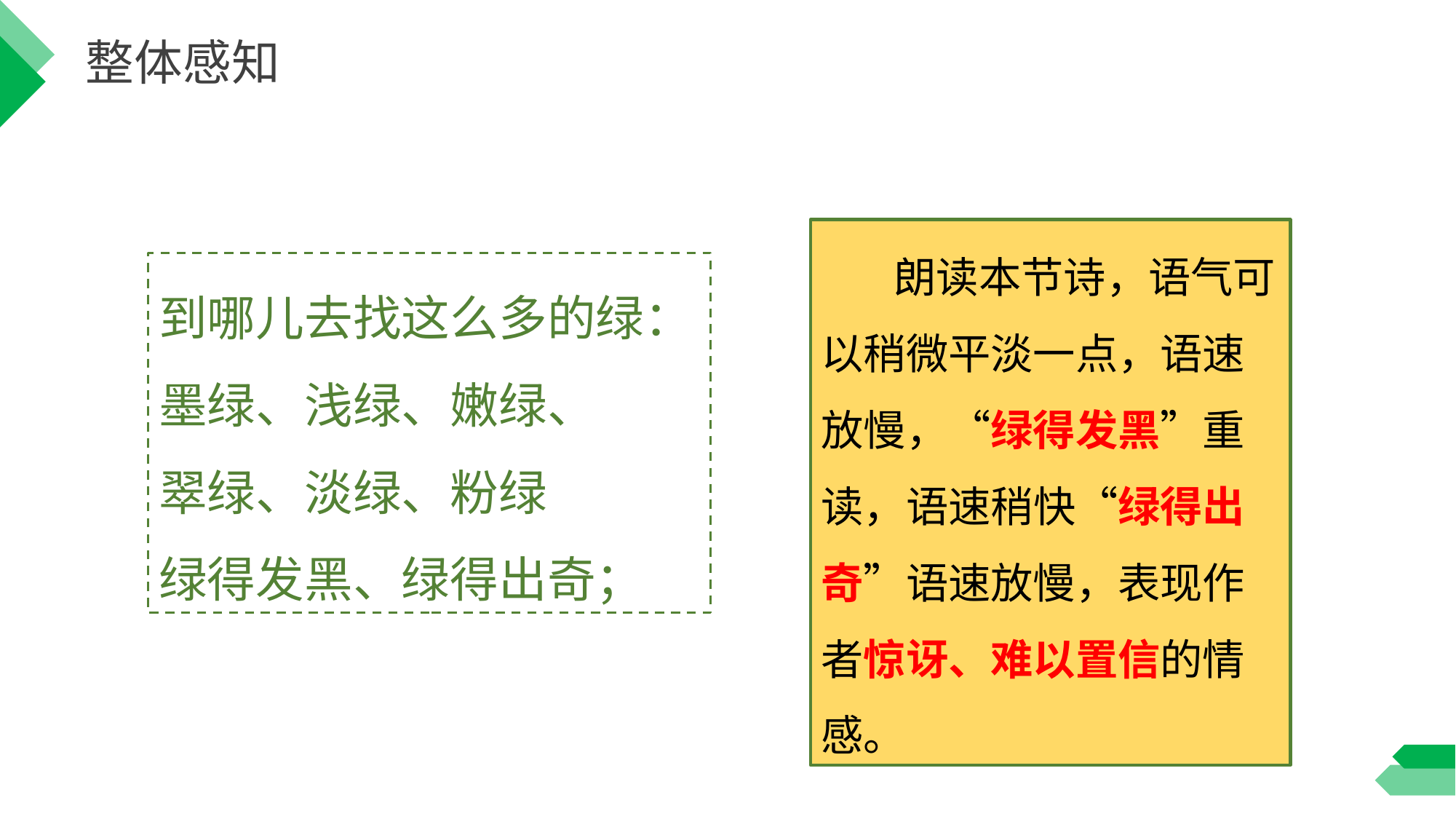

整体感知
朗读本节诗，语气可以稍微平淡一点，语速放慢，“绿得发黑”重读，语速稍快“绿得出奇”语速放慢，表现作者惊讶、难以置信的情感。
到哪儿去找这么多的绿：
墨绿、浅绿、嫩绿、
翠绿、淡绿、粉绿
绿得发黑、绿得出奇；